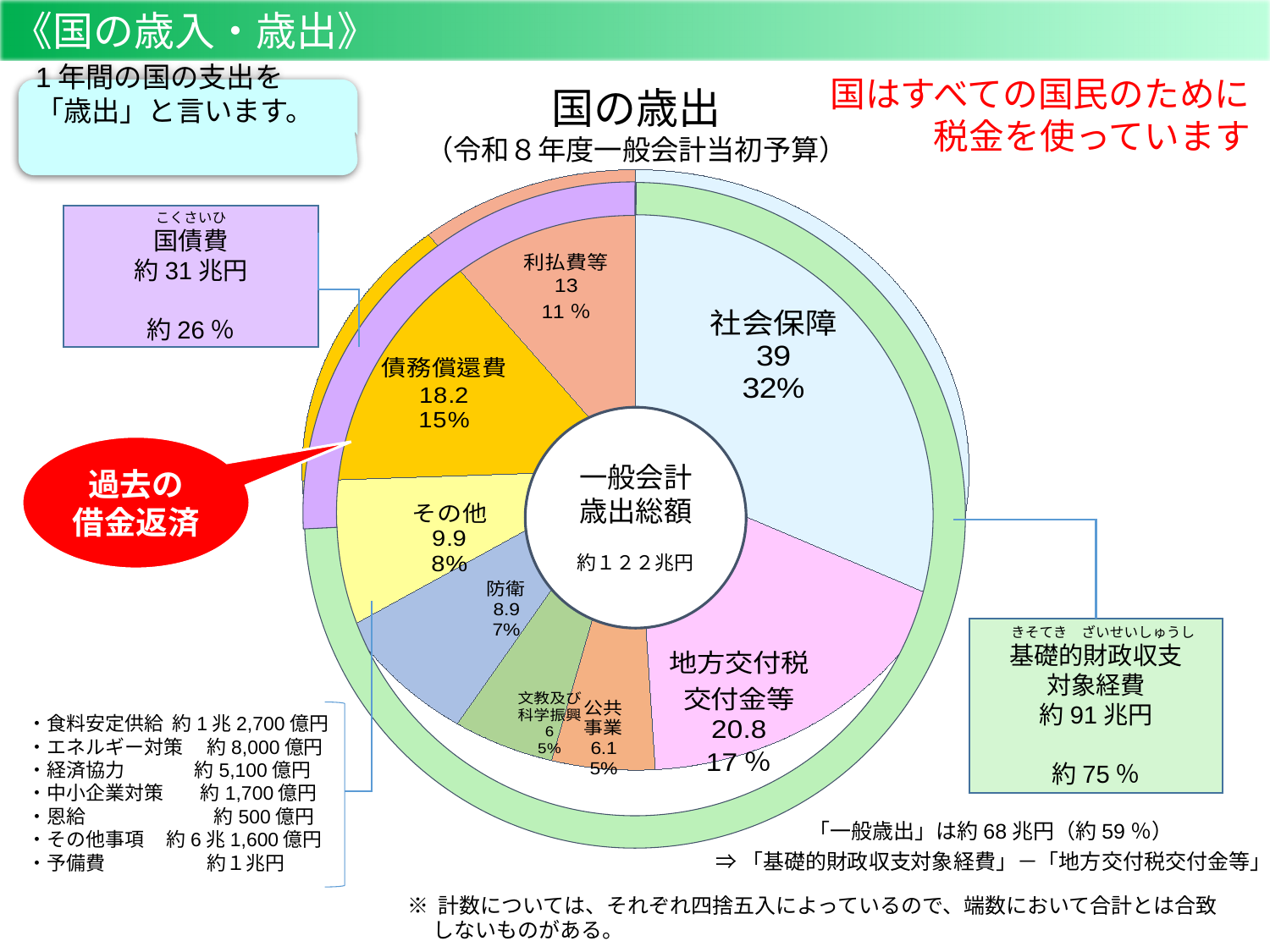

《国の歳入・歳出》

### Chart

| Category | 金額 |
|---|---|
| 社会保障 | 39.0 |
| 地方交付税
交付金等 | 20.8 |
| 公共
事業 | 6.1 |
| 文教及び
科学振興 | 6.0 |
| 防衛 | 8.9 |
| その他 | 9.9 |
| 債務償還費 | 18.2 |
| 利払費等 | 13.0 |
国はすべての国民のために
税金を使っています
国の歳出
（令和８年度一般会計当初予算）
1年間の国の支出を
「歳出」と言います。

こくさいひ
国債費
約31兆円

約26％
一般会計
歳出総額

約１２２兆円
過去の
借金返済
　きそてき　ざいせいしゅうし
基礎的財政収支
対象経費
約91兆円

約75％
・食料安定供給  約1兆2,700億円
・エネルギー対策　 約8,000億円
・経済協力　  　     約5,100億円
・中小企業対策  　  約1,700億円
・恩給　　　　  　     約500億円
・その他事項     約6兆1,600億円
・予備費                       約１兆円

「一般歳出」は約68兆円（約59％）
 ⇒「基礎的財政収支対象経費」－「地方交付税交付金等」
※ 計数については、それぞれ四捨五入によっているので、端数において合計とは合致
　 しないものがある。